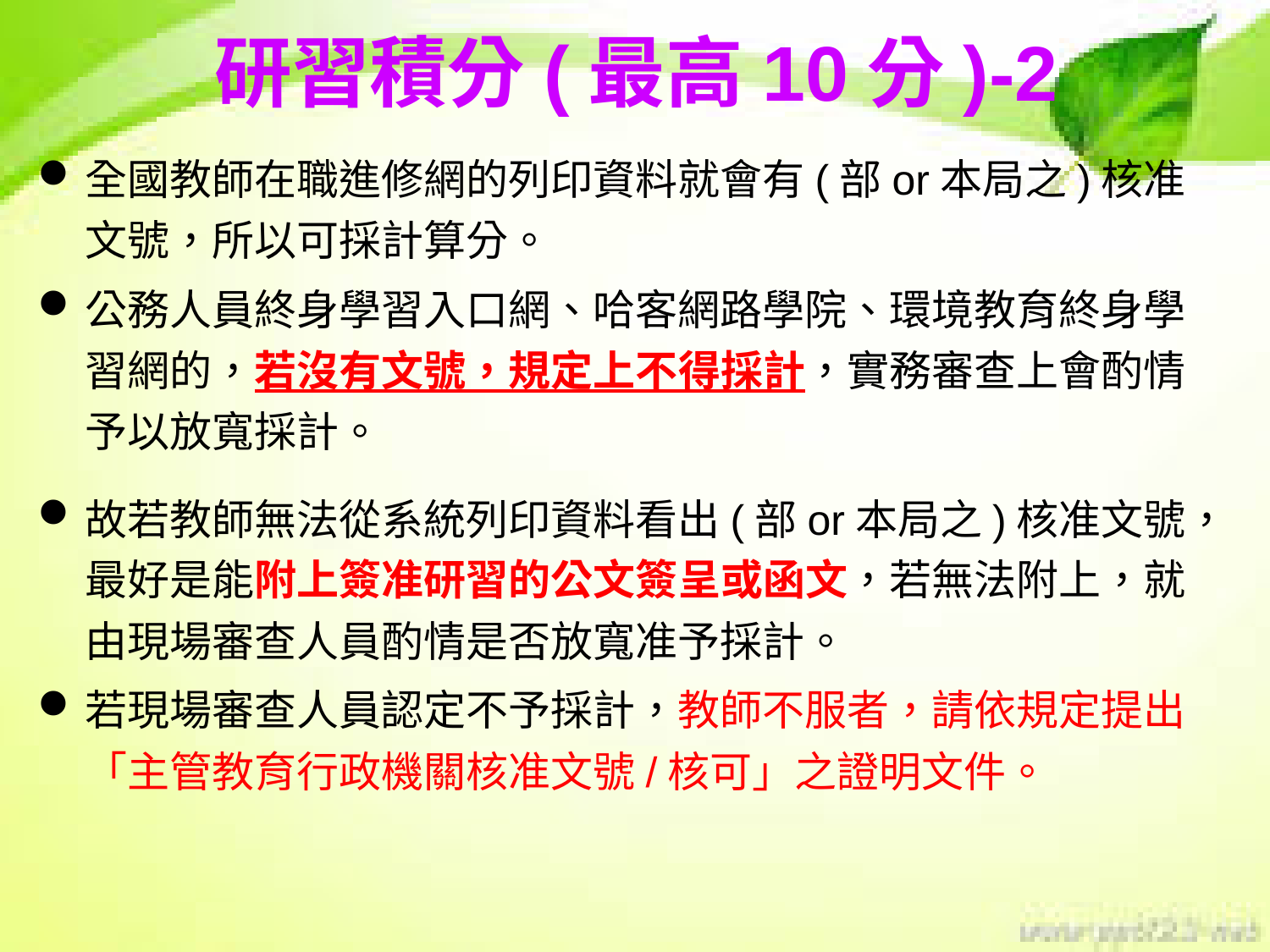

# 研習積分(最高10分)-2
全國教師在職進修網的列印資料就會有(部or本局之)核准文號，所以可採計算分。
公務人員終身學習入口網、哈客網路學院、環境教育終身學習網的，若沒有文號，規定上不得採計，實務審查上會酌情予以放寬採計。

故若教師無法從系統列印資料看出(部or本局之)核准文號，最好是能附上簽准研習的公文簽呈或函文，若無法附上，就由現場審查人員酌情是否放寬准予採計。
若現場審查人員認定不予採計，教師不服者，請依規定提出「主管教育行政機關核准文號/核可」之證明文件。